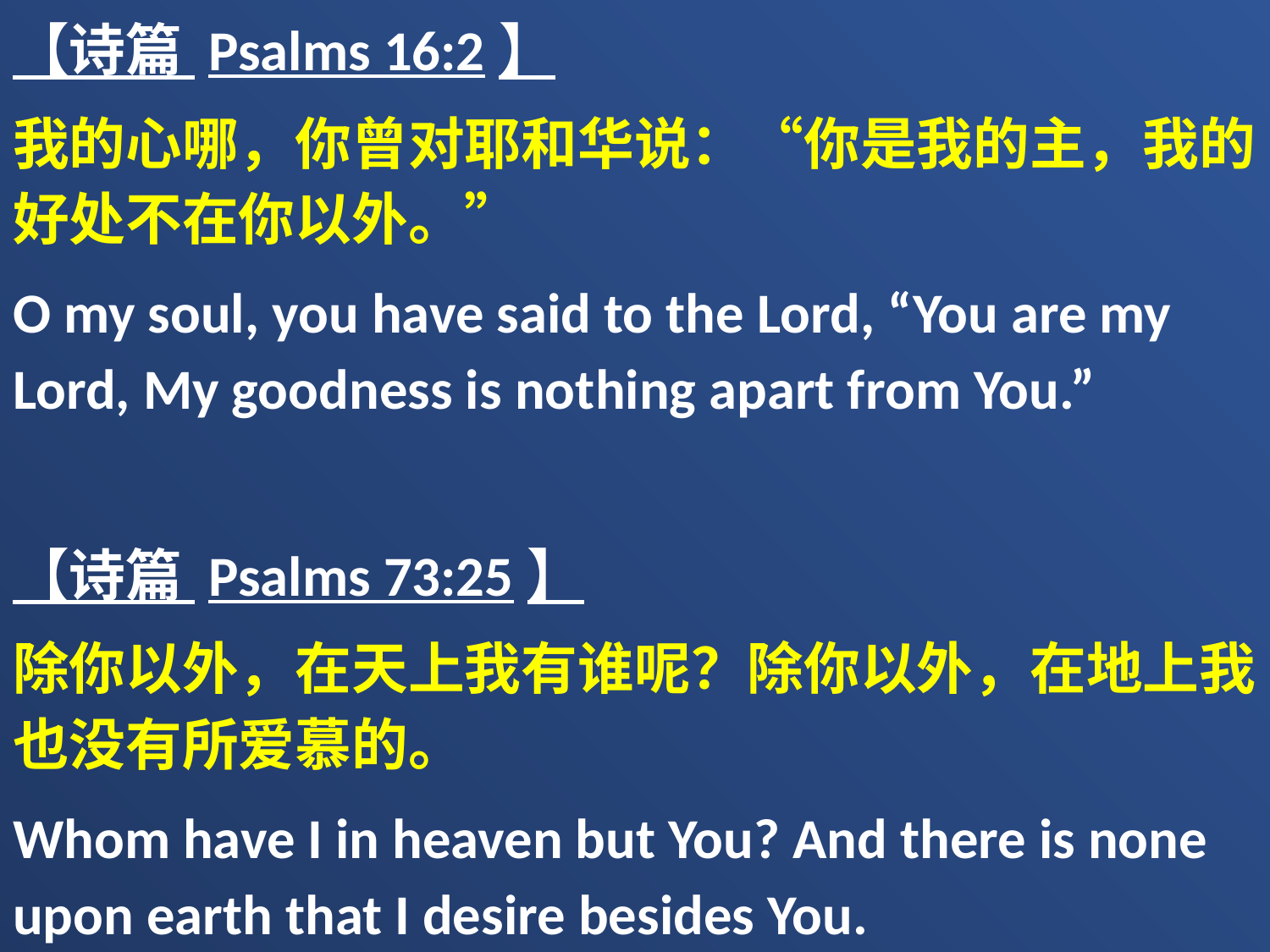

【诗篇 Psalms 16:2】
我的心哪，你曾对耶和华说：“你是我的主，我的好处不在你以外。”
O my soul, you have said to the Lord, “You are my Lord, My goodness is nothing apart from You.”

【诗篇 Psalms 73:25】
除你以外，在天上我有谁呢？除你以外，在地上我也没有所爱慕的。
Whom have I in heaven but You? And there is none upon earth that I desire besides You.